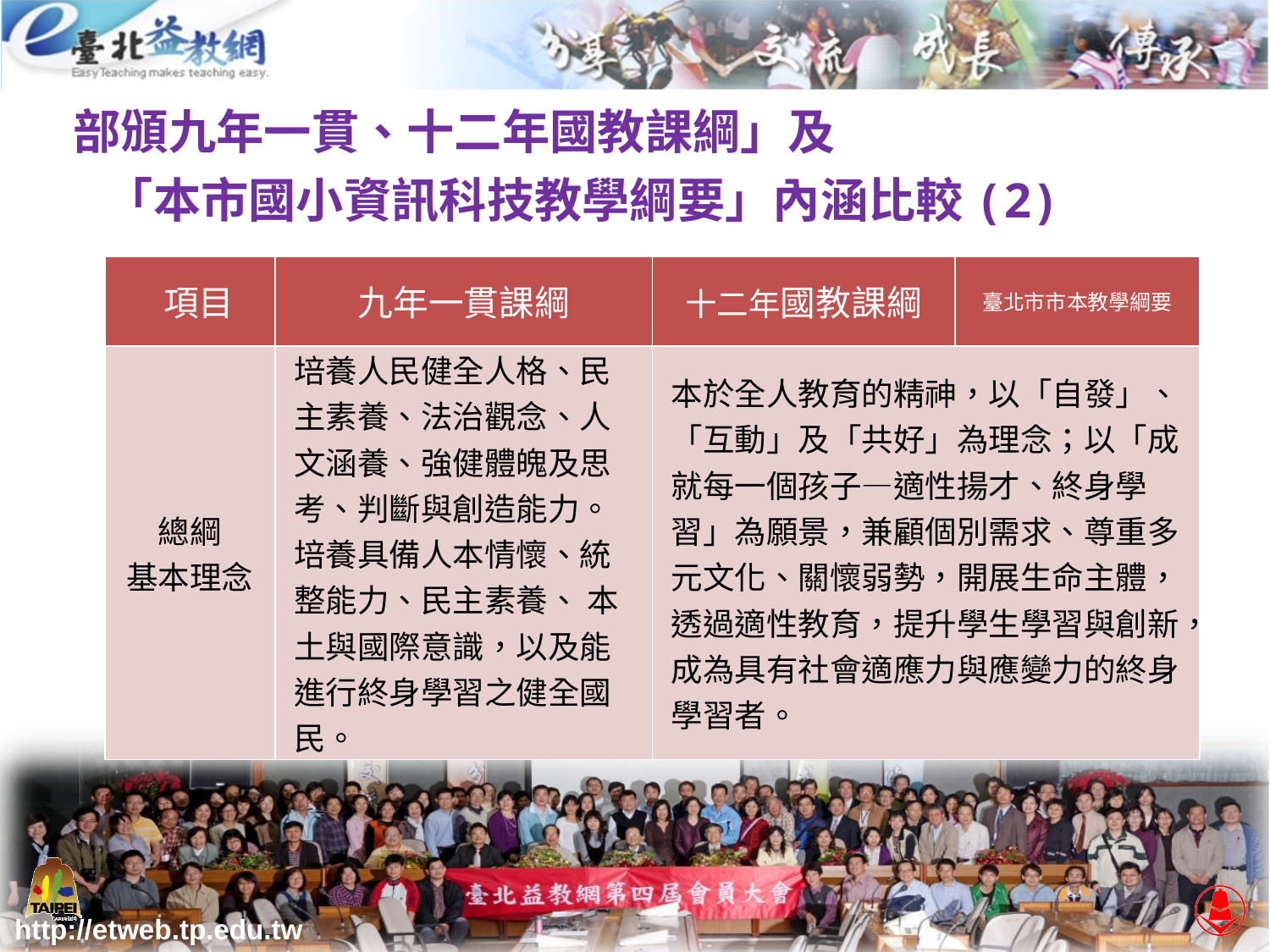

# 部頒九年一貫、十二年國教課綱」及 「本市國小資訊科技教學綱要」內涵比較(2)
| 項目 | 九年一貫課綱 | 十二年國教課綱 | 臺北市市本教學綱要 |
| --- | --- | --- | --- |
| 總綱 基本理念 | 培養人民健全人格、民主素養、法治觀念、人文涵養、強健體魄及思考、判斷與創造能力。培養具備人本情懷、統整能力、民主素養、 本土與國際意識，以及能進行終身學習之健全國民。 | 本於全人教育的精神，以「自發」、「互動」及「共好」為理念；以「成就每一個孩子—適性揚才、終身學習」為願景，兼顧個別需求、尊重多元文化、關懷弱勢，開展生命主體，透過適性教育，提升學生學習與創新，成為具有社會適應力與應變力的終身學習者。 |  |